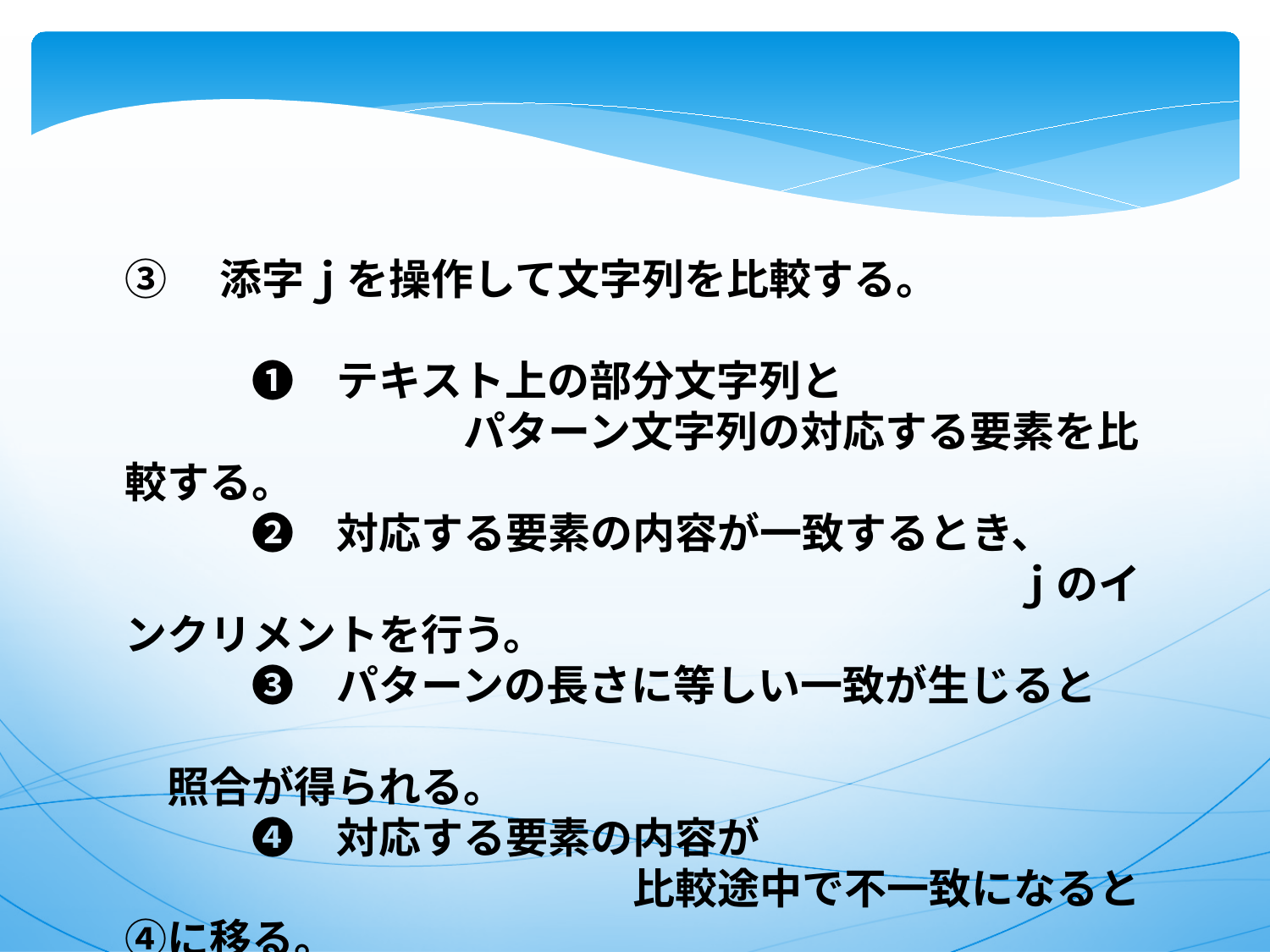

③　添字ｊを操作して文字列を比較する。

　　　❶　テキスト上の部分文字列と
　　　　　　　　パターン文字列の対応する要素を比較する。
　　　❷　対応する要素の内容が一致するとき、
　　　　　　　　　　　　　　　　　　　　　ｊのインクリメントを行う。
　　　❸　パターンの長さに等しい一致が生じると
　　　　　　　　　　　　　　　　　　　　　　　　　照合が得られる。
　　　❹　対応する要素の内容が
　　　　　　　　　　　　比較途中で不一致になると④に移る。